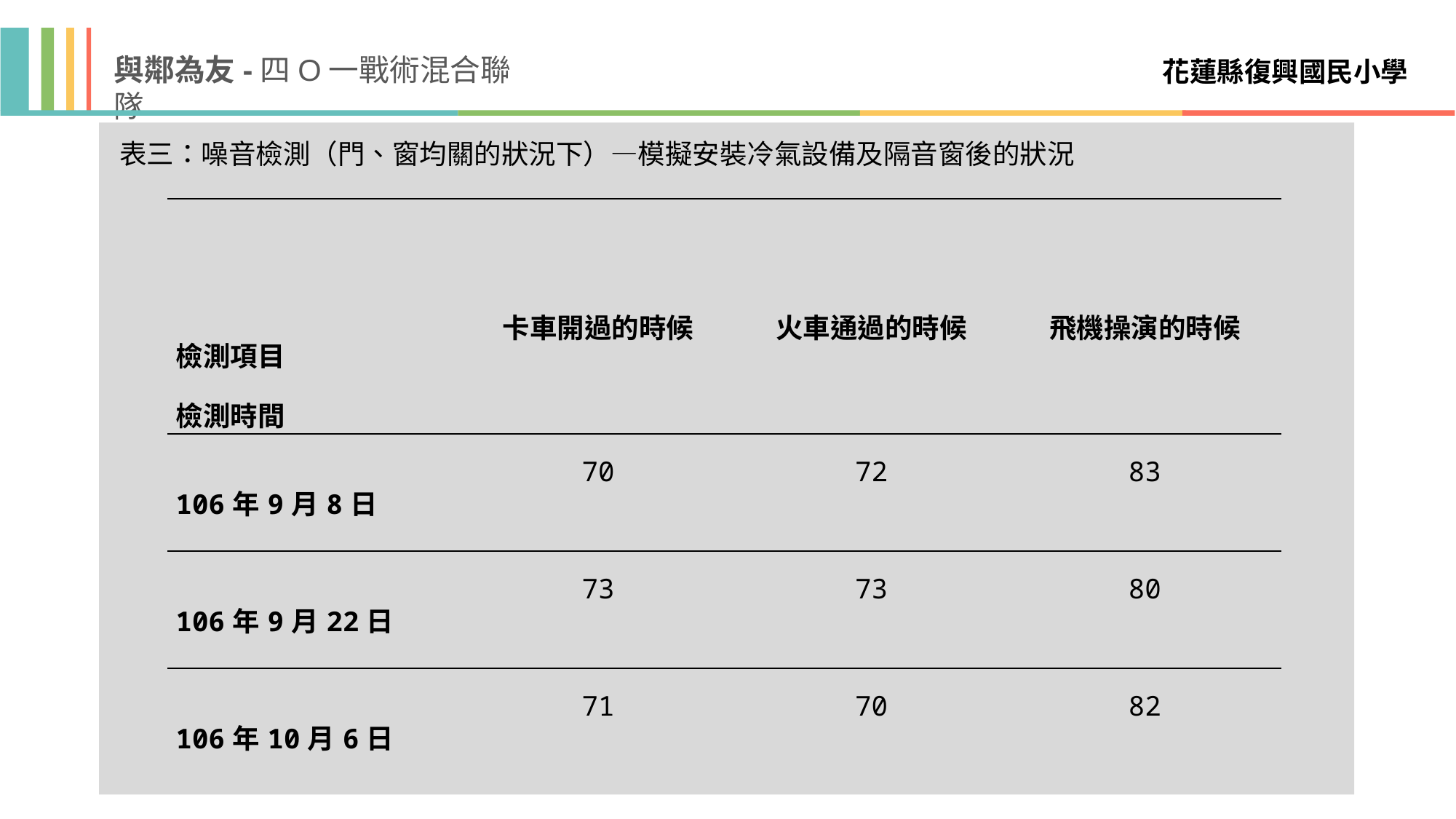

與鄰為友-四O一戰術混合聯隊
花蓮縣復興國民小學

表三：噪音檢測（門、窗均關的狀況下）—模擬安裝冷氣設備及隔音窗後的狀況
| 檢測項目 檢測時間 | 卡車開過的時候 | 火車通過的時候 | 飛機操演的時候 |
| --- | --- | --- | --- |
| 106年9月8日 | 70 | 72 | 83 |
| 106年9月22日 | 73 | 73 | 80 |
| 106年10月6日 | 71 | 70 | 82 |